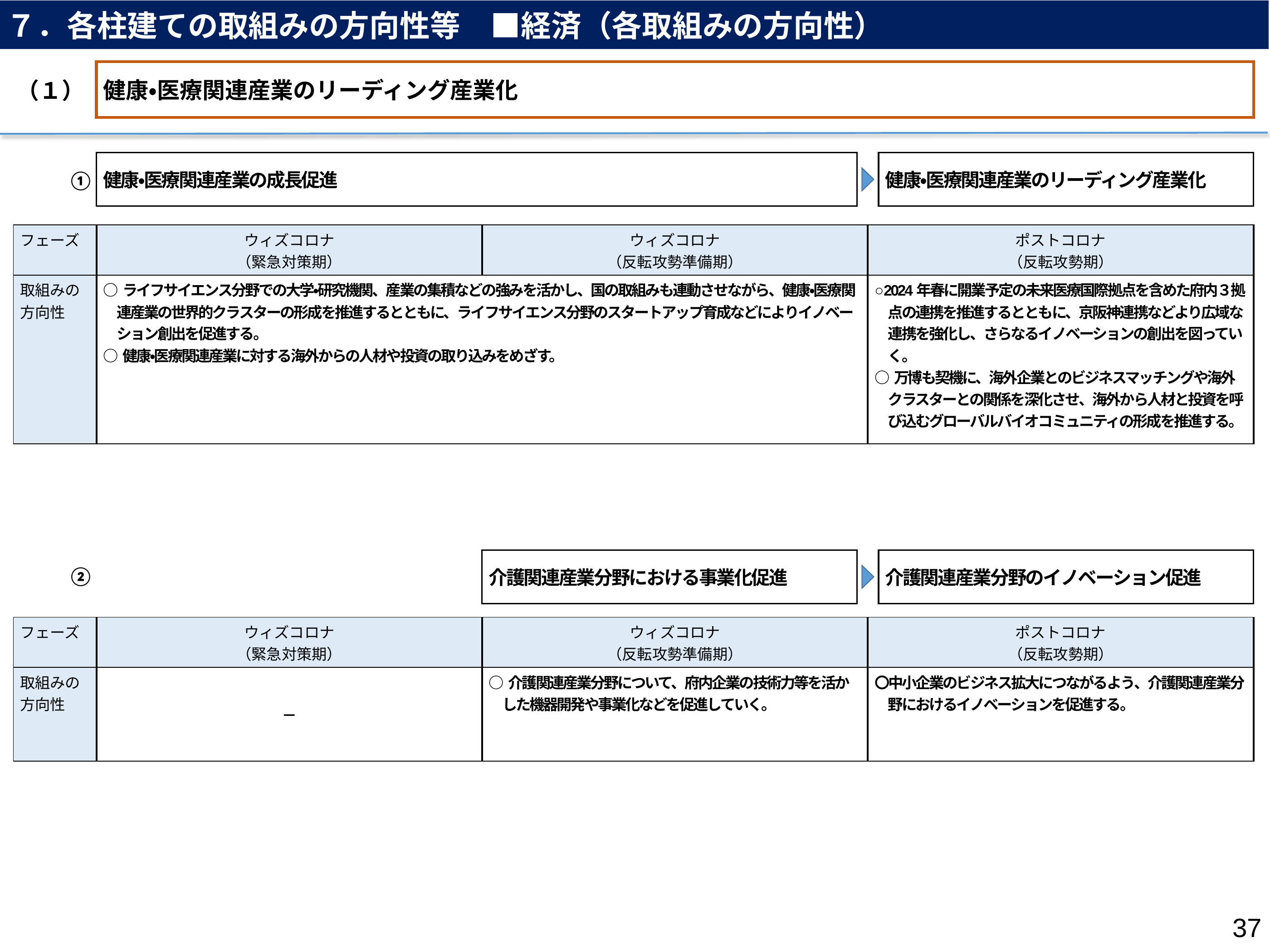

７．各柱建ての取組みの方向性等　■経済（各取組みの方向性）
健康・医療関連産業のリーディング産業化
（１）
健康・医療関連産業の成長促進
健康・医療関連産業のリーディング産業化
①

| フェーズ | ウィズコロナ （緊急対策期） | ウィズコロナ （反転攻勢準備期） | ポストコロナ （反転攻勢期） |
| --- | --- | --- | --- |
| 取組みの 方向性 | ○ライフサイエンス分野での大学・研究機関、産業の集積などの強みを活かし、国の取組みも連動させながら、健康・医療関連産業の世界的クラスターの形成を推進するとともに、ライフサイエンス分野のスタートアップ育成などによりイノベーション創出を促進する。 ○健康・医療関連産業に対する海外からの人材や投資の取り込みをめざす。 |  | ○2024年春に開業予定の未来医療国際拠点を含めた府内３拠点の連携を推進するとともに、京阪神連携などより広域な連携を強化し、さらなるイノベーションの創出を図っていく。 ○万博も契機に、海外企業とのビジネスマッチングや海外クラスターとの関係を深化させ、海外から人材と投資を呼び込むグローバルバイオコミュニティの形成を推進する。 |
介護関連産業分野における事業化促進
介護関連産業分野のイノベーション促進
②

| フェーズ | ウィズコロナ （緊急対策期） | ウィズコロナ （反転攻勢準備期） | ポストコロナ （反転攻勢期） |
| --- | --- | --- | --- |
| 取組みの 方向性 | － | ○介護関連産業分野について、府内企業の技術力等を活かした機器開発や事業化などを促進していく。 | 〇中小企業のビジネス拡大につながるよう、介護関連産業分野におけるイノベーションを促進する。 |
37